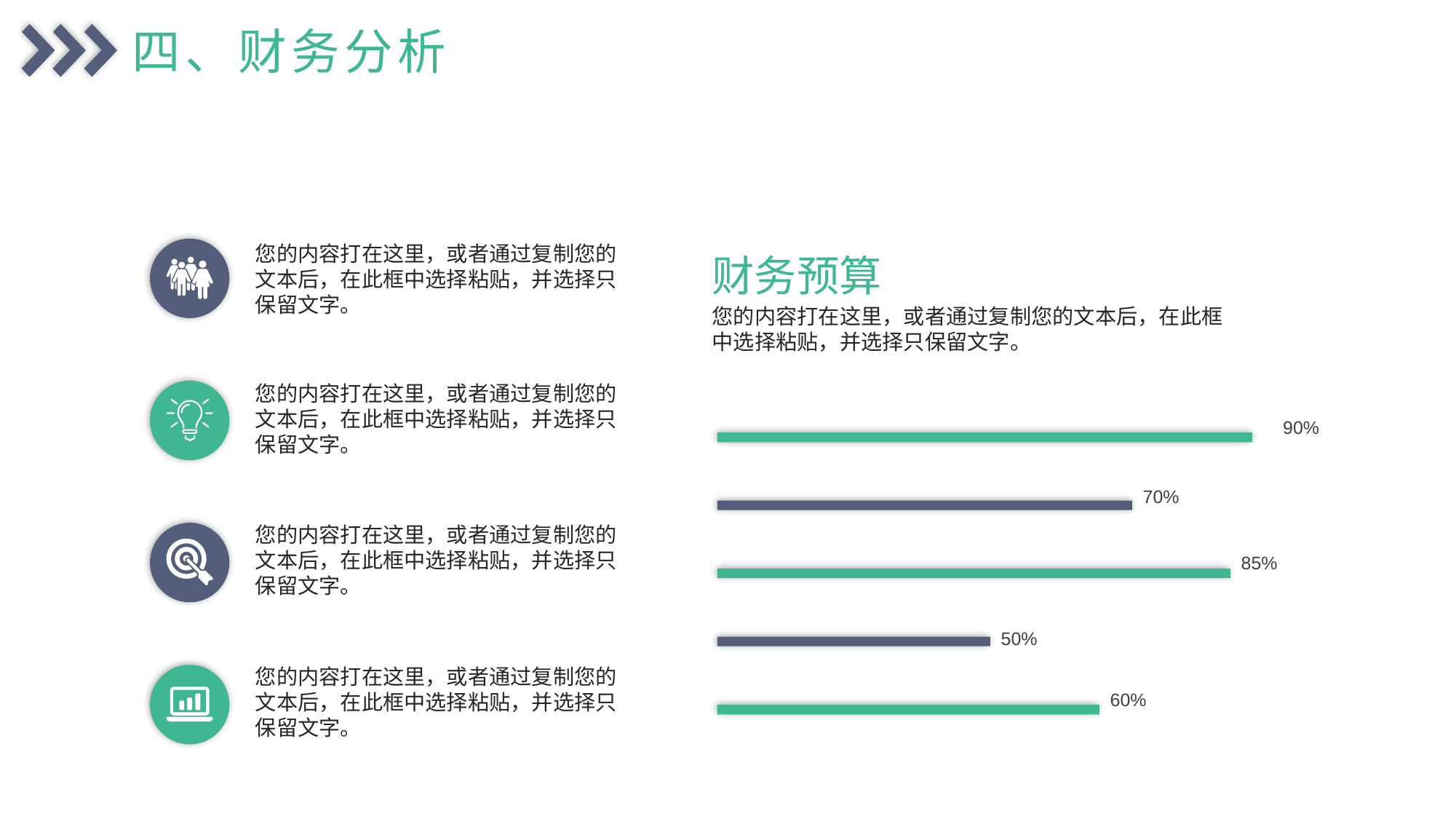

四、财务分析

财务预算
您的内容打在这里，或者通过复制您的文本后，在此框中选择粘贴，并选择只保留文字。
您的内容打在这里，或者通过复制您的文本后，在此框中选择粘贴，并选择只保留文字。

您的内容打在这里，或者通过复制您的文本后，在此框中选择粘贴，并选择只保留文字。

90%

70%

85%

50%

60%

您的内容打在这里，或者通过复制您的文本后，在此框中选择粘贴，并选择只保留文字。

您的内容打在这里，或者通过复制您的文本后，在此框中选择粘贴，并选择只保留文字。